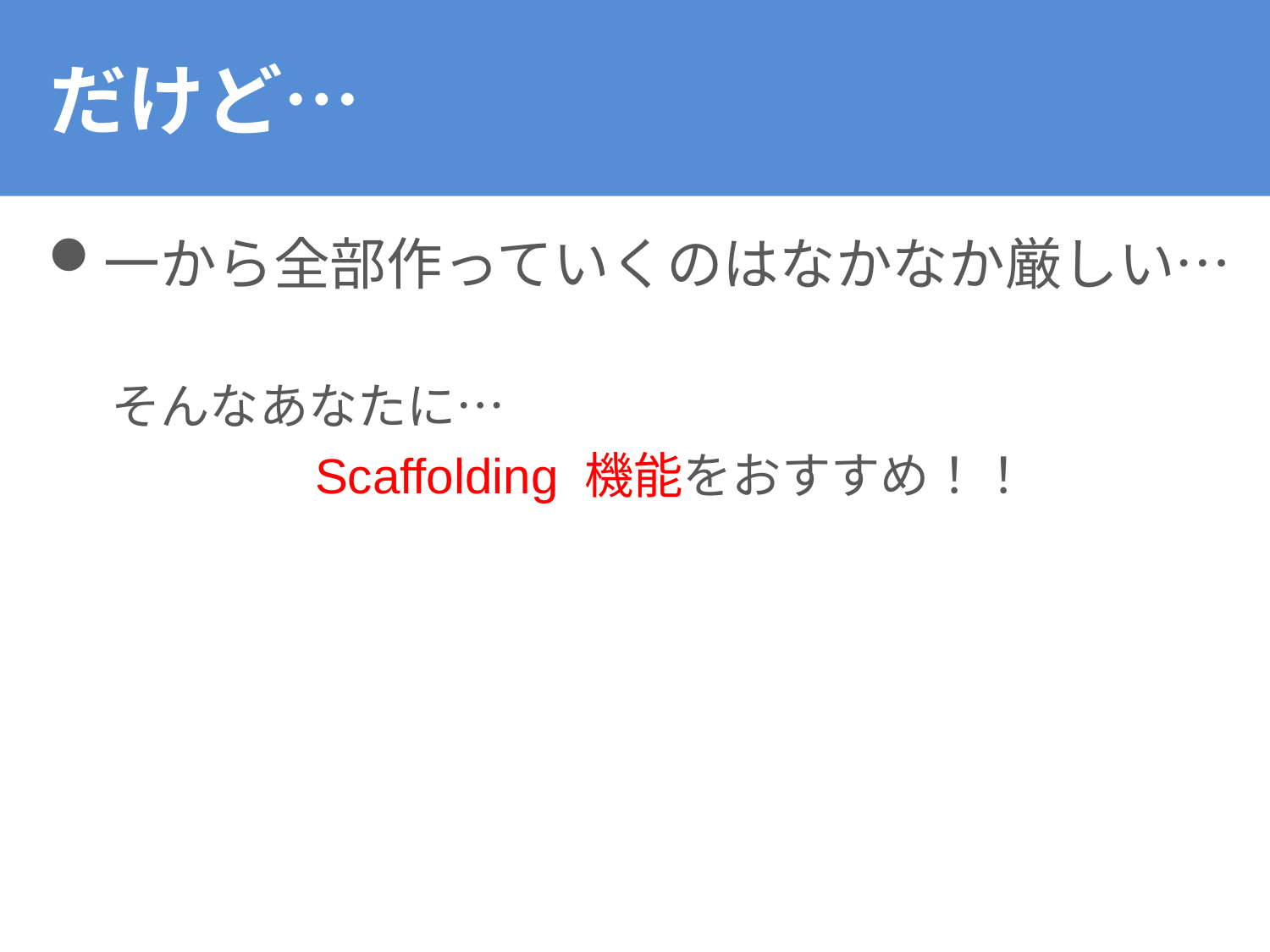

# だけど…
一から全部作っていくのはなかなか厳しい…

そんなあなたに…
Scaffolding 機能をおすすめ！！